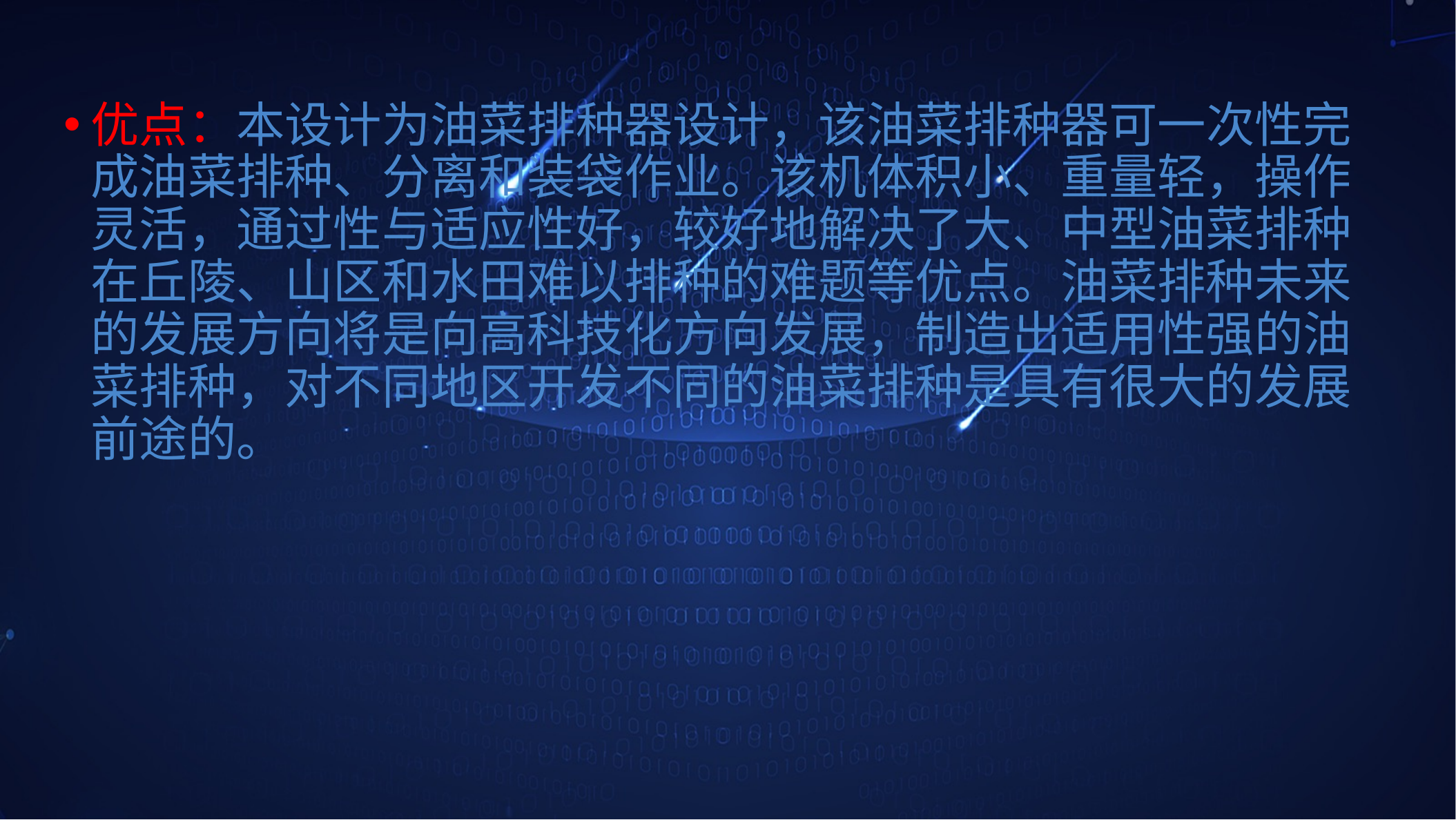

优点：本设计为油菜排种器设计，该油菜排种器可一次性完成油菜排种、分离和装袋作业。该机体积小、重量轻，操作灵活，通过性与适应性好，较好地解决了大、中型油菜排种在丘陵、山区和水田难以排种的难题等优点。油菜排种未来的发展方向将是向高科技化方向发展，制造出适用性强的油菜排种，对不同地区开发不同的油菜排种是具有很大的发展前途的。